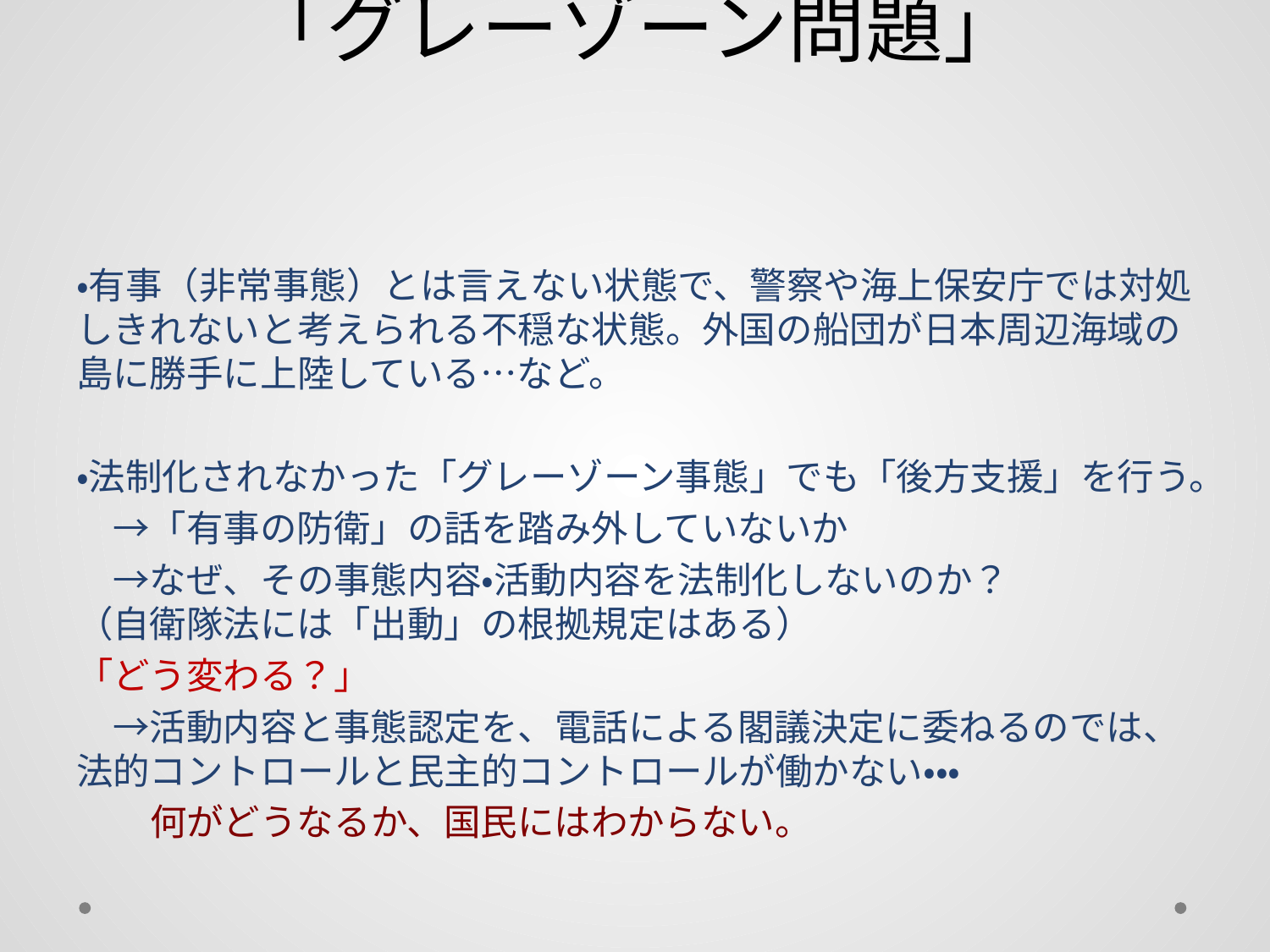

# 「グレーゾーン問題」
・有事（非常事態）とは言えない状態で、警察や海上保安庁では対処しきれないと考えられる不穏な状態。外国の船団が日本周辺海域の島に勝手に上陸している…など。

・法制化されなかった「グレーゾーン事態」でも「後方支援」を行う。
　→「有事の防衛」の話を踏み外していないか
　→なぜ、その事態内容・活動内容を法制化しないのか？　　　（自衛隊法には「出動」の根拠規定はある）
「どう変わる？」
　→活動内容と事態認定を、電話による閣議決定に委ねるのでは、法的コントロールと民主的コントロールが働かない・・・
　　何がどうなるか、国民にはわからない。